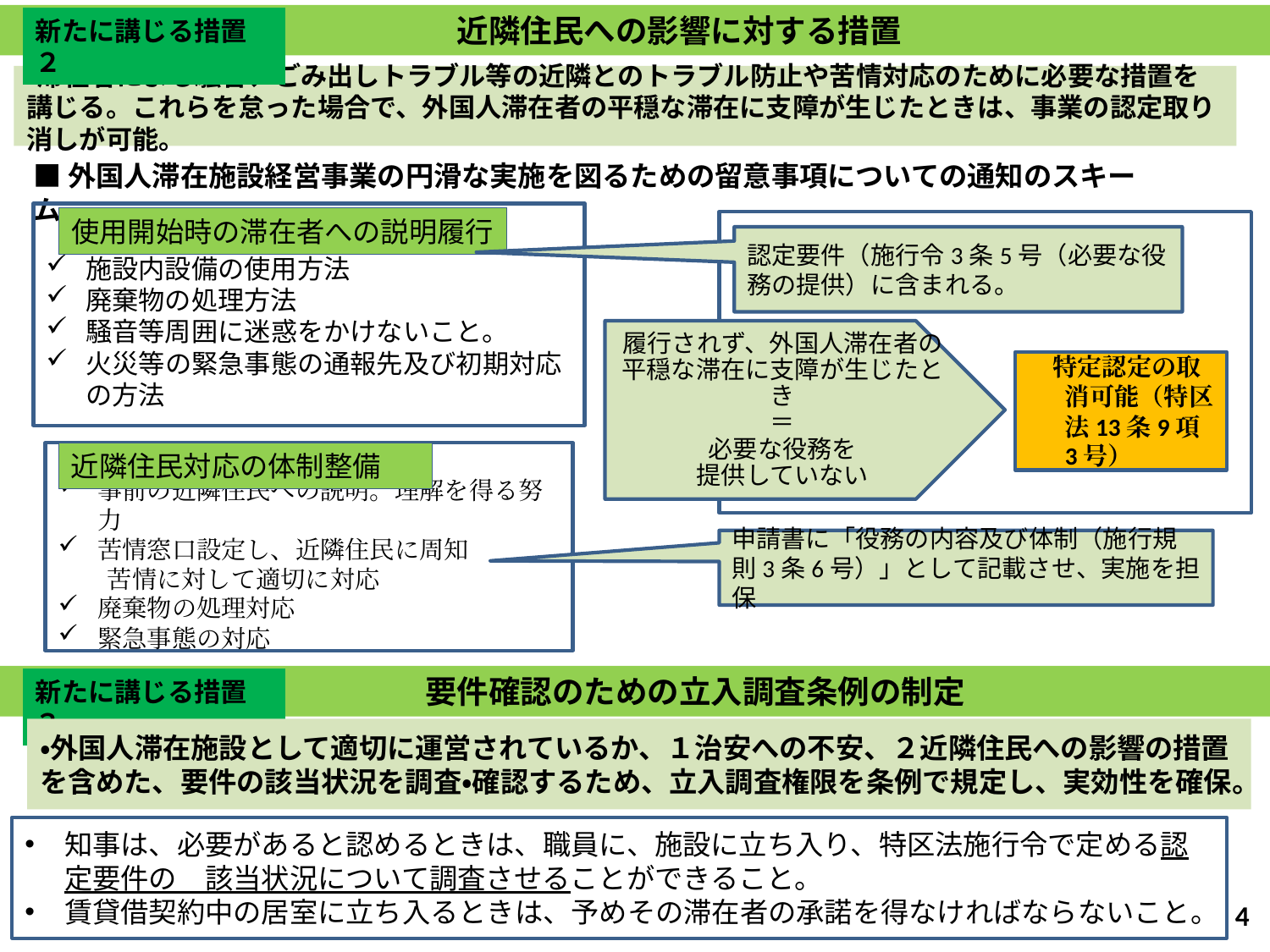

近隣住民への影響に対する措置
新たに講じる措置２
# ・滞在者による騒音、ごみ出しトラブル等の近隣とのトラブル防止や苦情対応のために必要な措置を講じる。これらを怠った場合で、外国人滞在者の平穏な滞在に支障が生じたときは、事業の認定取り消しが可能。
■外国人滞在施設経営事業の円滑な実施を図るための留意事項についての通知のスキーム

施設内設備の使用方法
廃棄物の処理方法
騒音等周囲に迷惑をかけないこと。
火災等の緊急事態の通報先及び初期対応の方法
使用開始時の滞在者への説明履行

認定要件（施行令3条5号（必要な役務の提供）に含まれる。
履行されず、外国人滞在者の平穏な滞在に支障が生じたとき
＝
必要な役務を
提供していない
　特定認定の取消可能（特区法13条9項3号）

事前の近隣住民への説明。理解を得る努力
苦情窓口設定し、近隣住民に周知
　　苦情に対して適切に対応
廃棄物の処理対応
緊急事態の対応
近隣住民対応の体制整備
申請書に「役務の内容及び体制（施行規則3条6号）」として記載させ、実施を担保
　　　　　　　　　　　　　要件確認のための立入調査条例の制定
新たに講じる措置３
・外国人滞在施設として適切に運営されているか、１治安への不安、２近隣住民への影響の措置を含めた、要件の該当状況を調査・確認するため、立入調査権限を条例で規定し、実効性を確保。
知事は、必要があると認めるときは、職員に、施設に立ち入り、特区法施行令で定める認定要件の　該当状況について調査させることができること。
賃貸借契約中の居室に立ち入るときは、予めその滞在者の承諾を得なければならないこと。
4